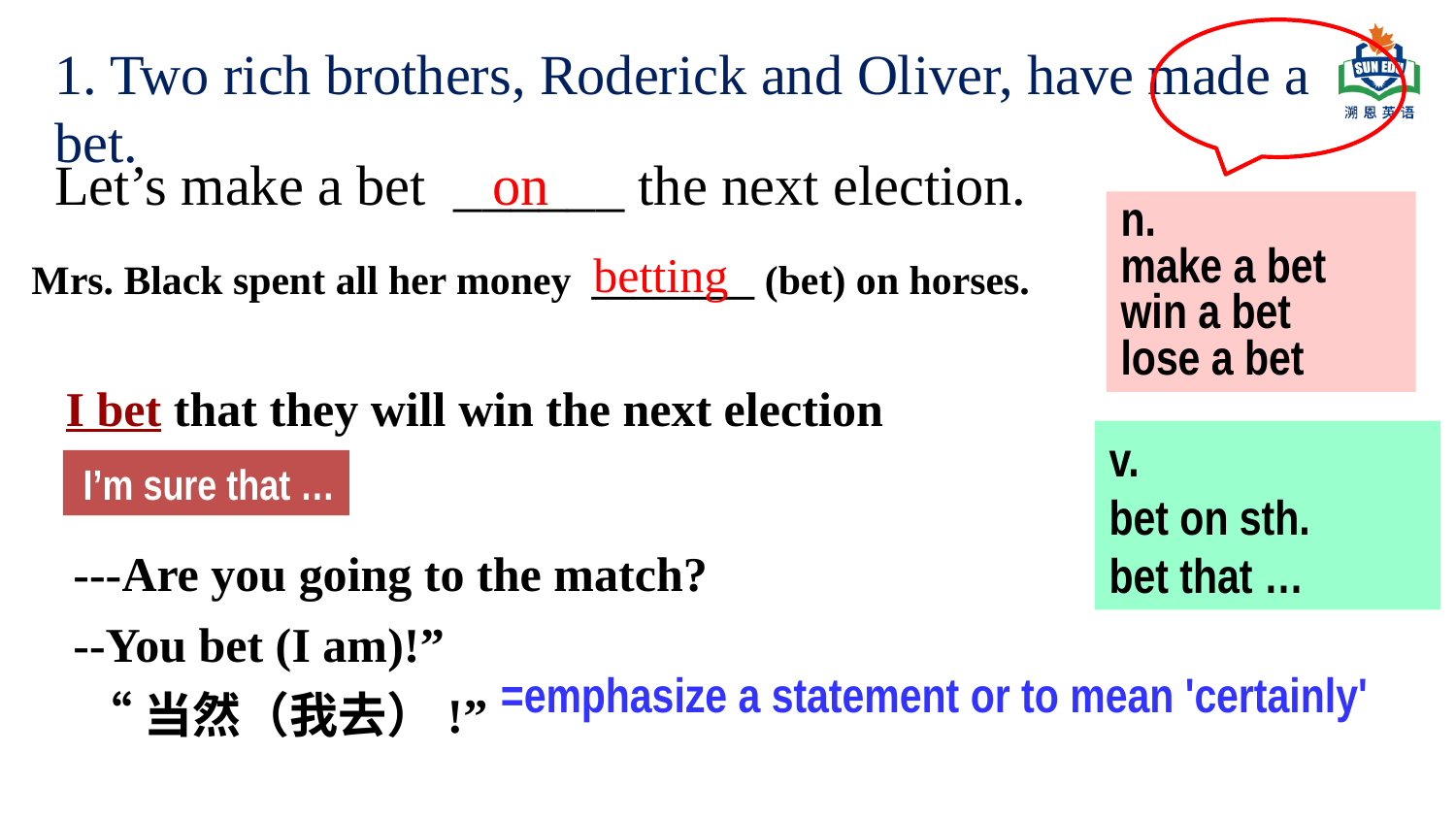

1. Two rich brothers, Roderick and Oliver, have made a bet.
Let’s make a bet  ______ the next election.
on
n.
make a bet
win a bet
lose a bet
betting
Mrs. Black spent all her money  ________ (bet) on horses.
I bet that they will win the next election
v.
bet on sth.
bet that …
I’m sure that …
---Are you going to the match?
--You bet (I am)!”
 “当然（我去）!”
=emphasize a statement or to mean 'certainly'